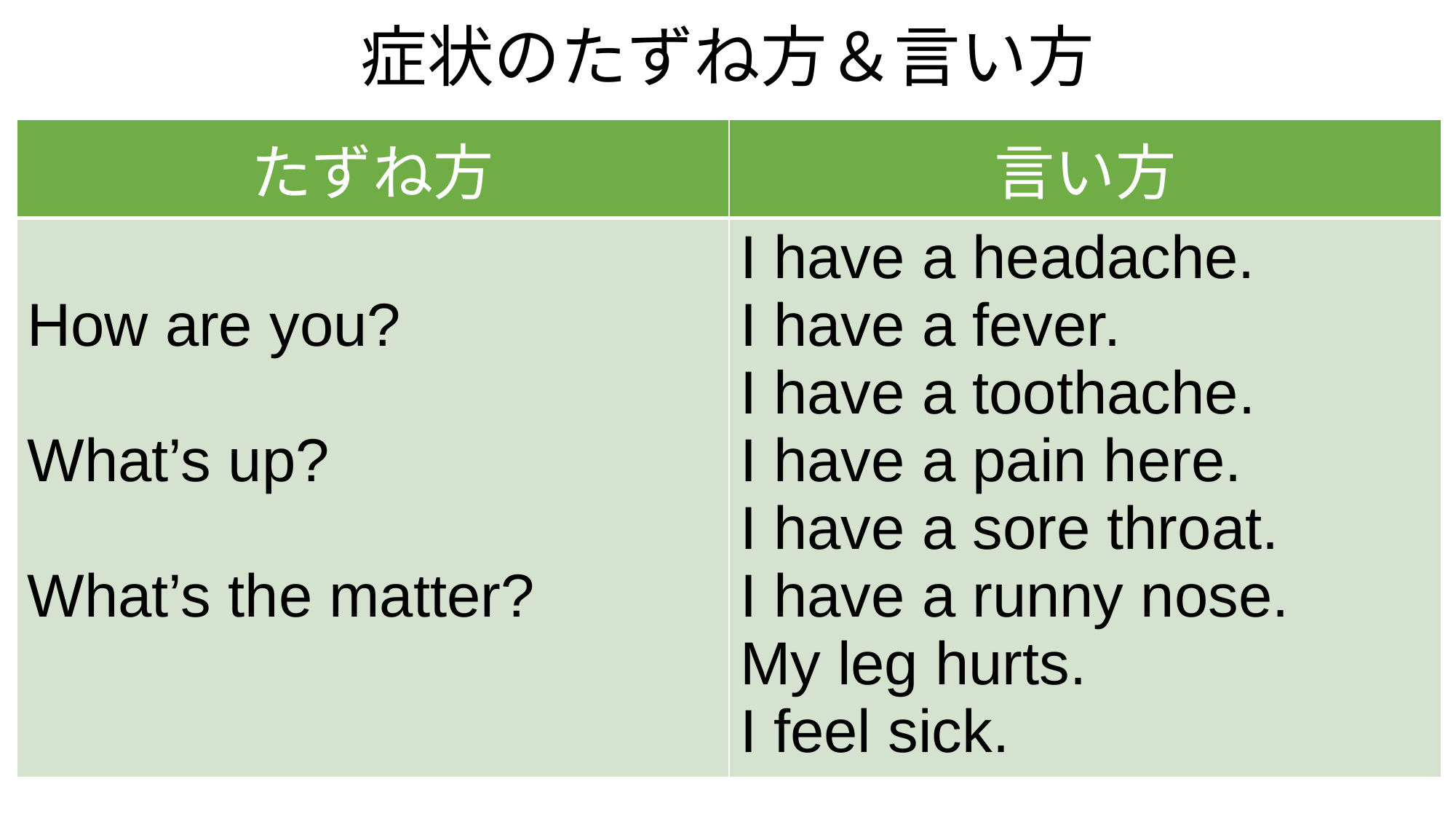

# 症状のたずね方＆言い方
| たずね方 | 言い方 |
| --- | --- |
| How are you? What’s up? What’s the matter? | I have a headache. I have a fever. I have a toothache. I have a pain here. I have a sore throat. I have a runny nose. My leg hurts. I feel sick. |